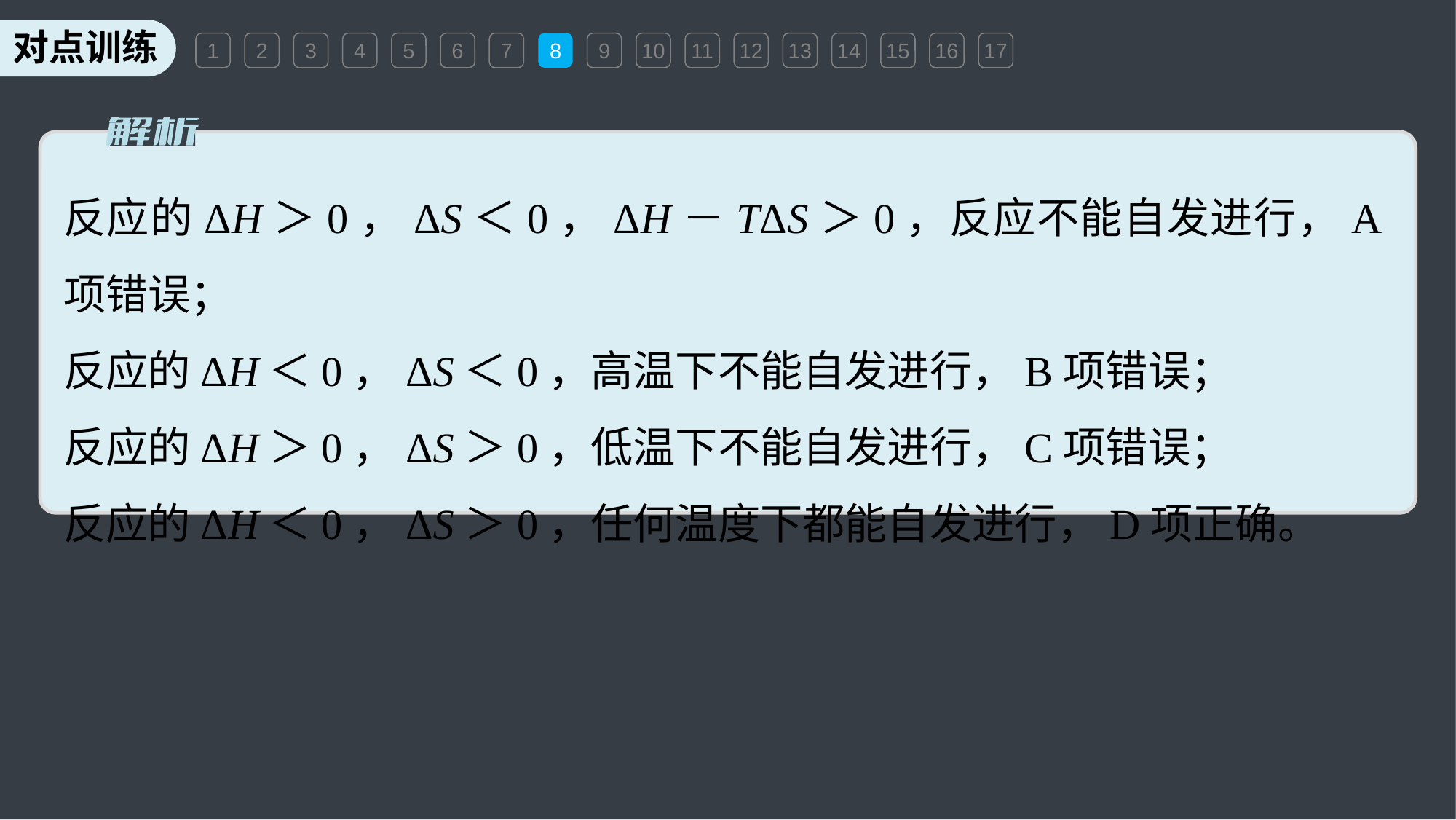

1
2
3
4
5
6
7
8
9
10
11
12
13
14
15
16
17

反应的ΔH＞0，ΔS＜0，ΔH－TΔS＞0，反应不能自发进行，A项错误；
反应的ΔH＜0，ΔS＜0，高温下不能自发进行，B项错误；
反应的ΔH＞0，ΔS＞0，低温下不能自发进行，C项错误；
反应的ΔH＜0，ΔS＞0，任何温度下都能自发进行，D项正确。